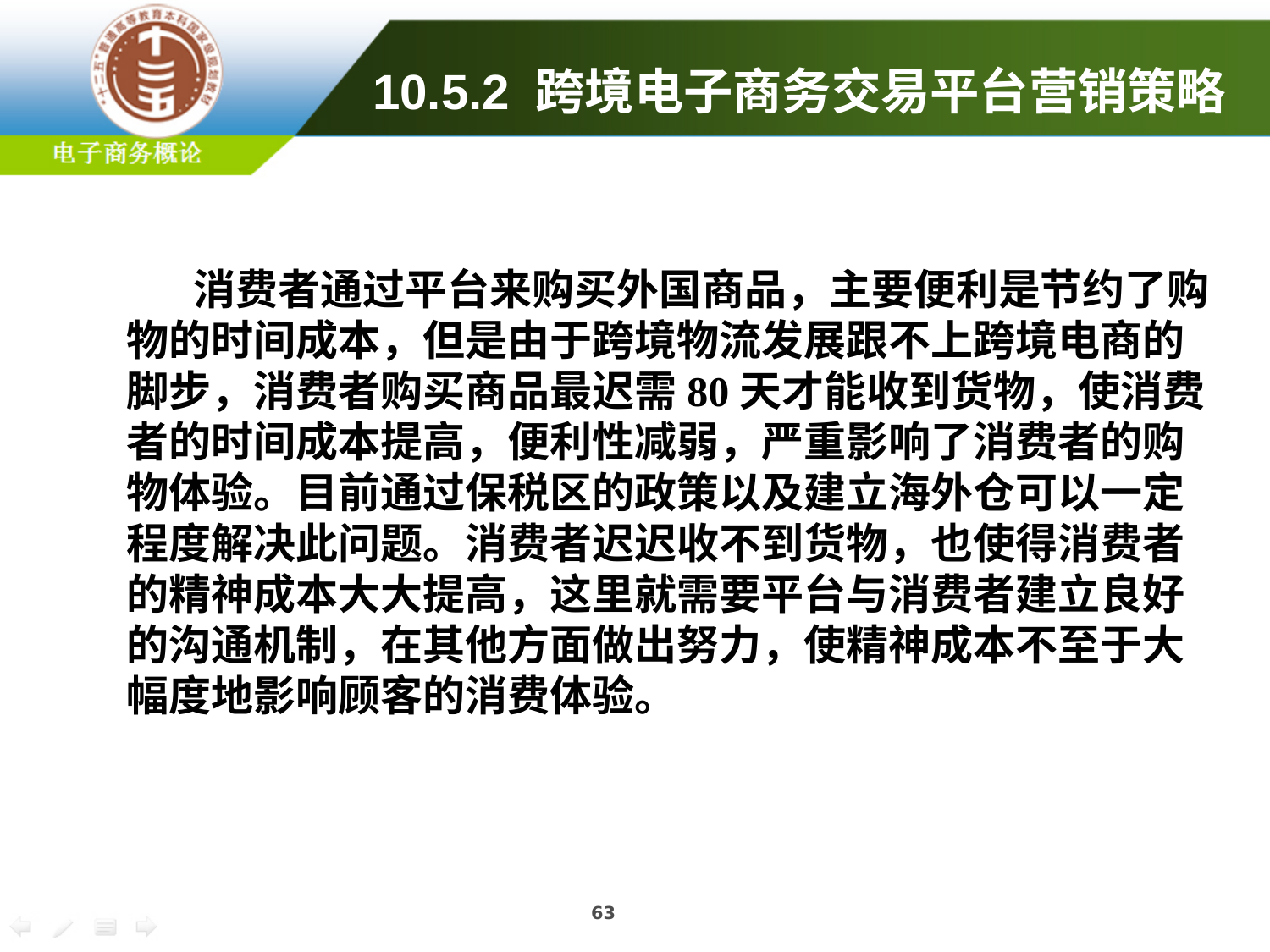

10.5.2 跨境电子商务交易平台营销策略
           消费者通过平台来购买外国商品，主要便利是节约了购物的时间成本，但是由于跨境物流发展跟不上跨境电商的脚步，消费者购买商品最迟需80天才能收到货物，使消费者的时间成本提高，便利性减弱，严重影响了消费者的购物体验。目前通过保税区的政策以及建立海外仓可以一定程度解决此问题。消费者迟迟收不到货物，也使得消费者的精神成本大大提高，这里就需要平台与消费者建立良好的沟通机制，在其他方面做出努力，使精神成本不至于大幅度地影响顾客的消费体验。

63